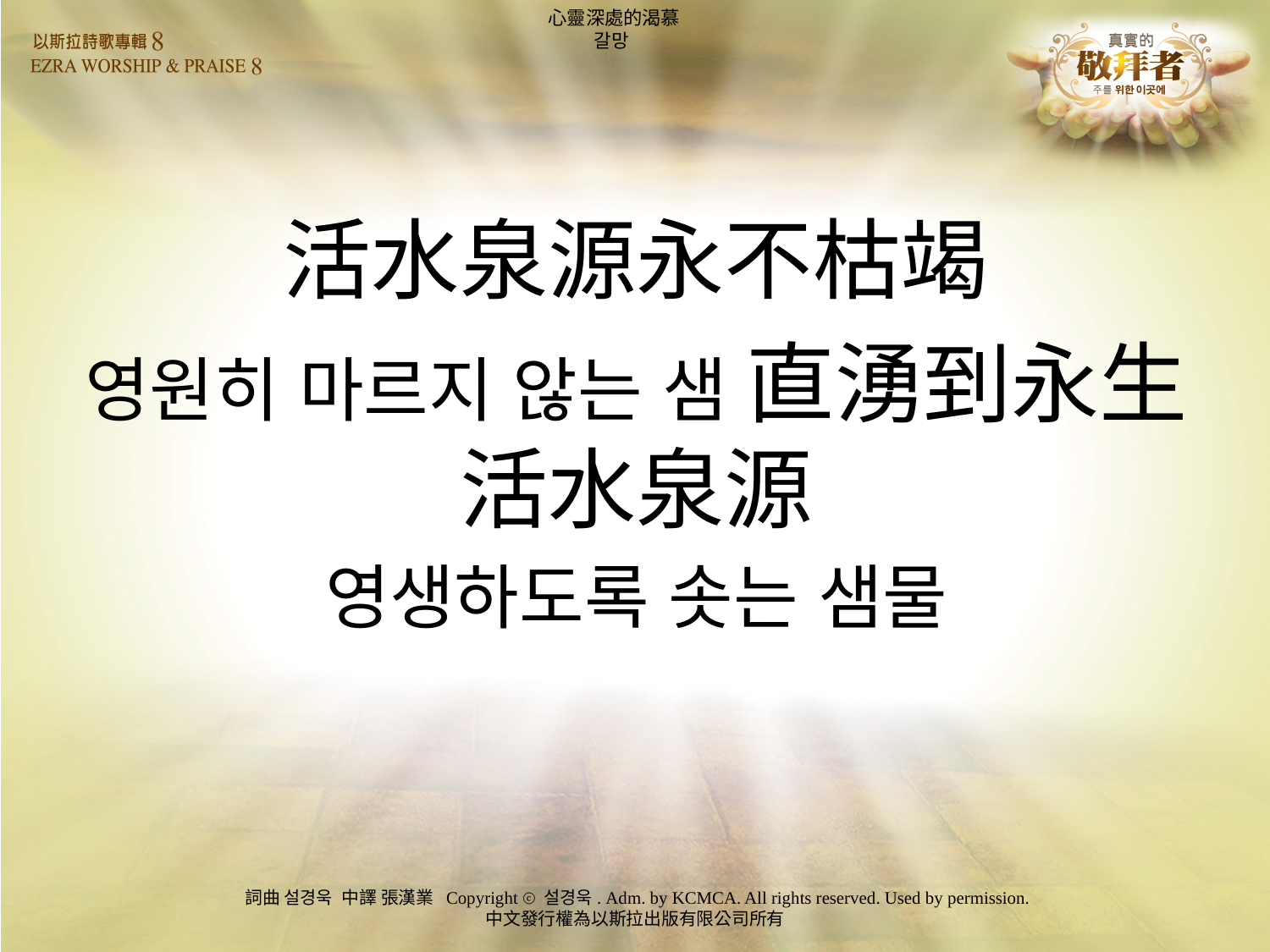

# 心靈深處的渴慕 갈망
活水泉源永不枯竭
영원히 마르지 않는 샘 直湧到永生活水泉源
영생하도록 솟는 샘물
詞曲 설경욱  中譯 張漢業  Copyright ⓒ 설경욱. Adm. by KCMCA. All rights reserved. Used by permission.
中文發行權為以斯拉出版有限公司所有